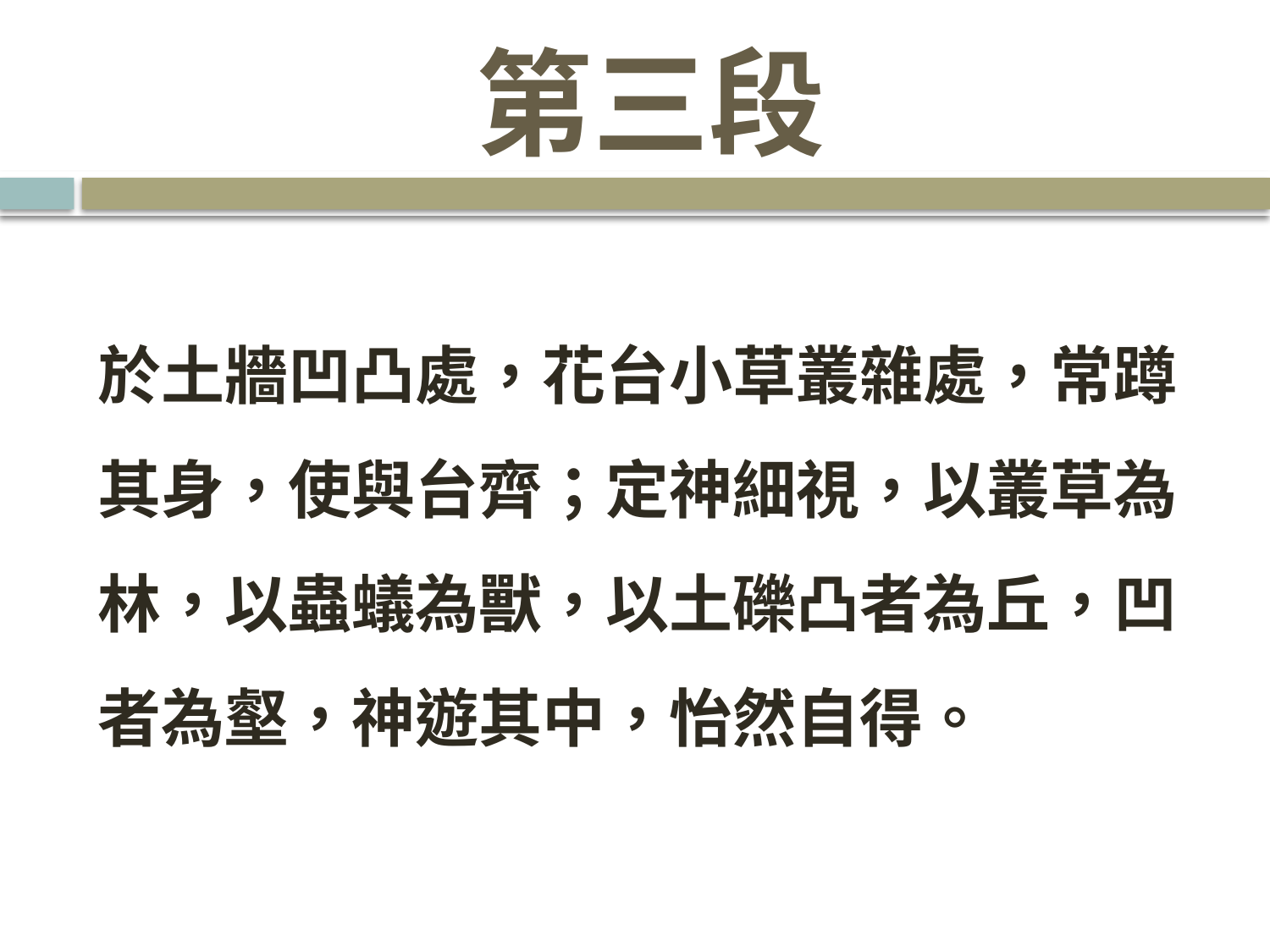

# 第三段
於土牆凹凸處，花台小草叢雜處，常蹲其身，使與台齊；定神細視，以叢草為林，以蟲蟻為獸，以土礫凸者為丘，凹者為壑，神遊其中，怡然自得。